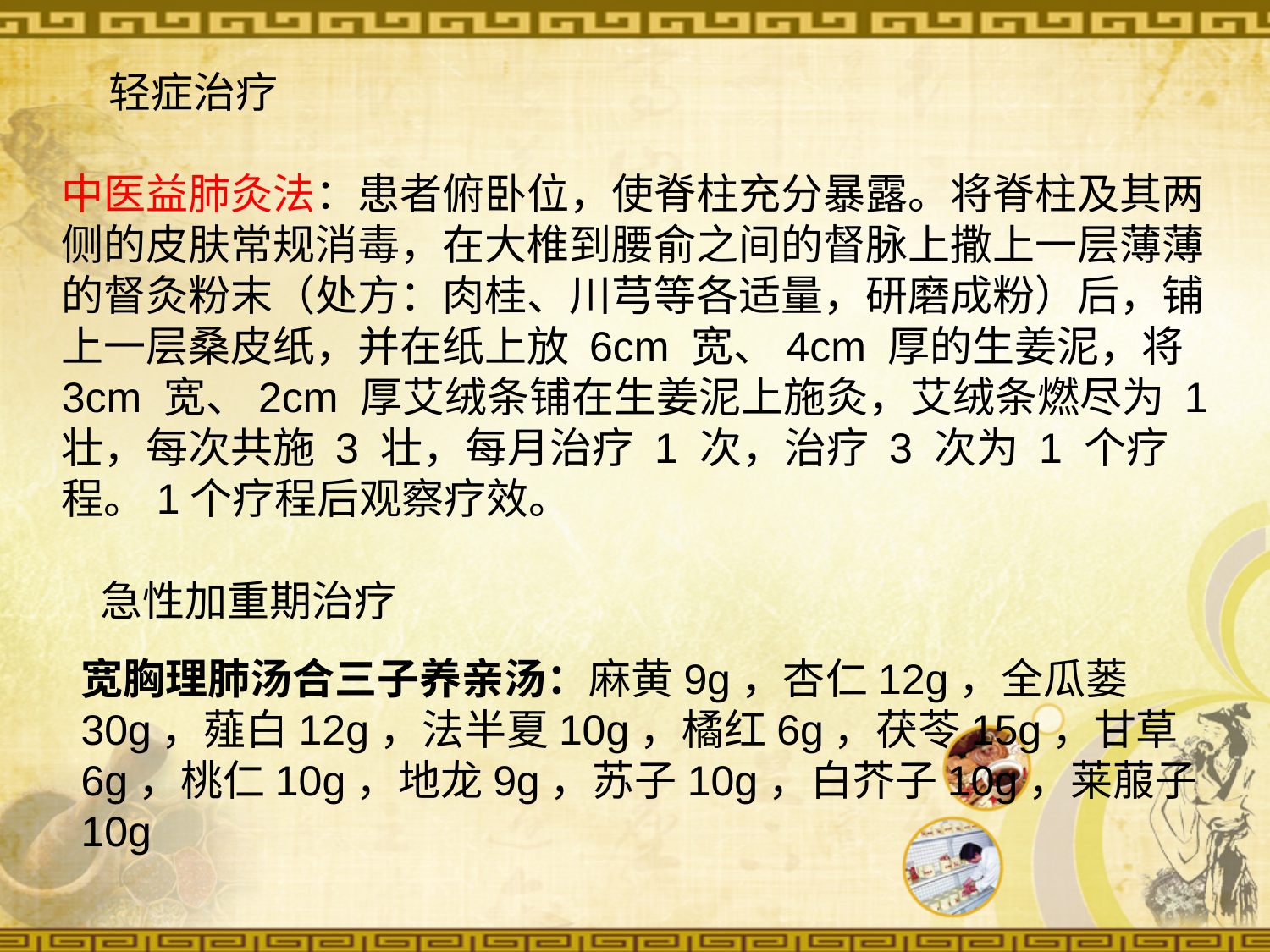

轻症治疗
中医益肺灸法：患者俯卧位，使脊柱充分暴露。将脊柱及其两侧的皮肤常规消毒，在大椎到腰俞之间的督脉上撒上一层薄薄的督灸粉末（处方：肉桂、川芎等各适量，研磨成粉）后，铺上一层桑皮纸，并在纸上放 6cm 宽、4cm 厚的生姜泥，将3cm 宽、2cm 厚艾绒条铺在生姜泥上施灸，艾绒条燃尽为 1壮，每次共施 3 壮，每月治疗 1 次，治疗 3 次为 1 个疗程。1个疗程后观察疗效。
急性加重期治疗
宽胸理肺汤合三子养亲汤：麻黄9g，杏仁12g，全瓜蒌30g，薤白12g，法半夏10g，橘红6g，茯苓15g，甘草6g，桃仁10g，地龙9g，苏子10g，白芥子10g，莱菔子10g